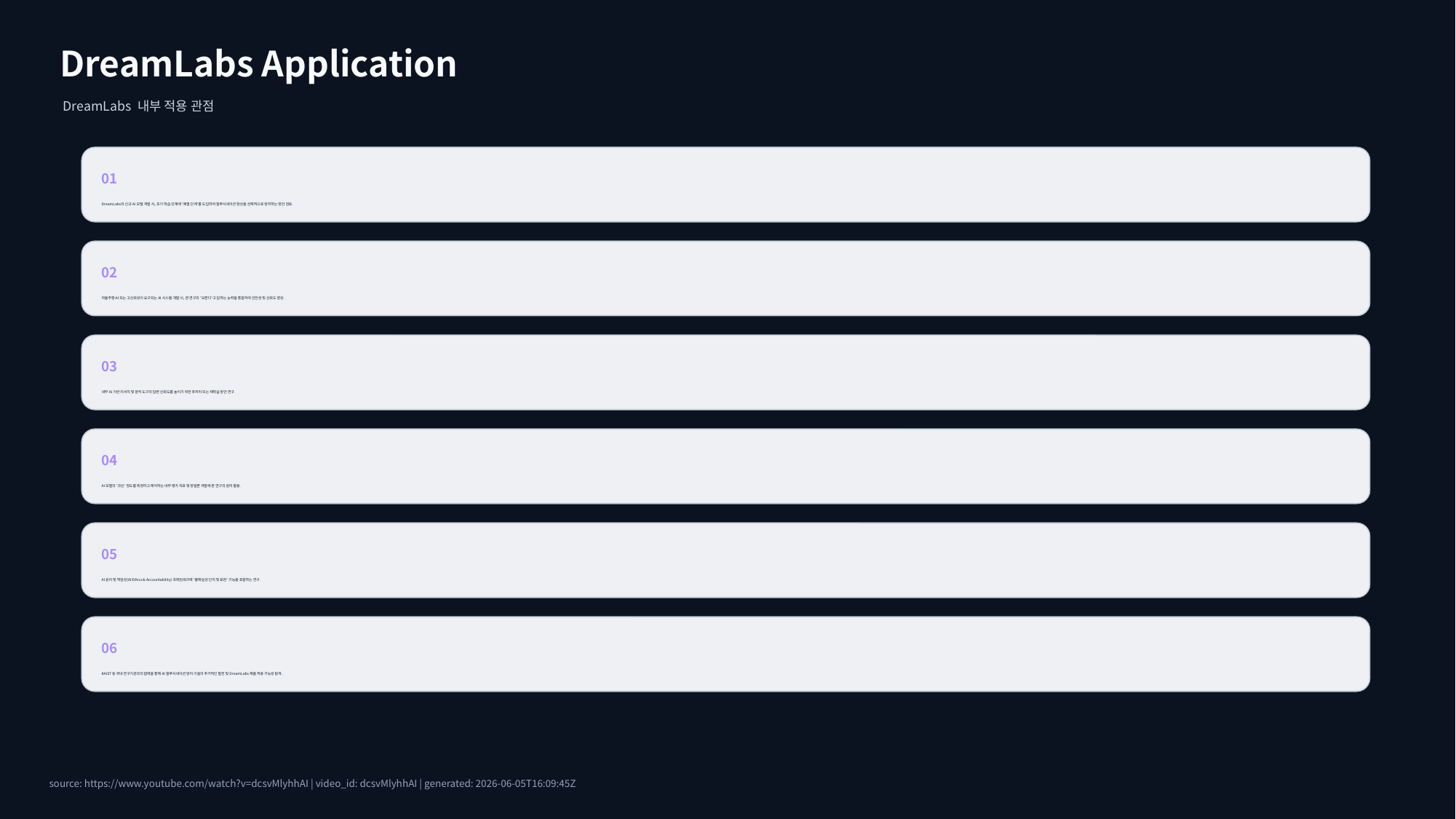

DreamLabs Application
DreamLabs 내부 적용 관점

01
DreamLabs의 신규 AI 모델 개발 시, 초기 학습 단계에 '예열 단계'를 도입하여 할루시네이션 현상을 선제적으로 방지하는 방안 검토.

02
자율주행 AI 또는 고신뢰성이 요구되는 AI 시스템 개발 시, 본 연구의 '모른다'고 답하는 능력을 통합하여 안전성 및 신뢰도 향상.

03
내부 AI 기반 리서치 및 분석 도구의 답변 신뢰도를 높이기 위한 후처리 또는 재학습 방안 연구.

04
AI 모델의 '과신' 정도를 측정하고 제어하는 내부 평가 지표 및 방법론 개발에 본 연구의 원리 활용.

05
AI 윤리 및 책임성(AI Ethics & Accountability) 프레임워크에 '불확실성 인지 및 표현' 기능을 포함하는 연구.

06
KAIST 등 국내 연구기관과의 협력을 통해 AI 할루시네이션 방지 기술의 추가적인 발전 및 DreamLabs 제품 적용 가능성 탐색.
source: https://www.youtube.com/watch?v=dcsvMlyhhAI | video_id: dcsvMlyhhAI | generated: 2026-06-05T16:09:45Z